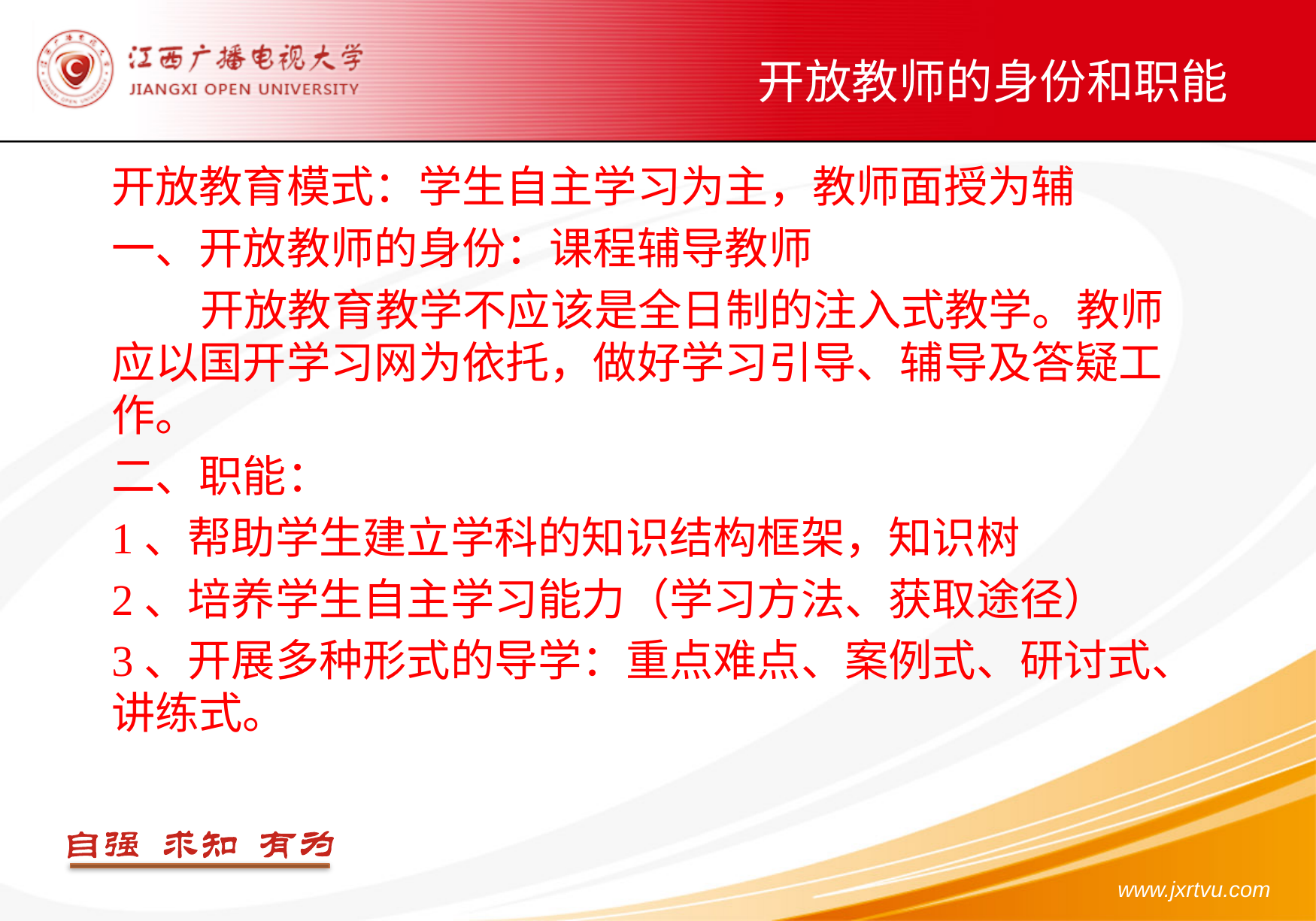

# 开放教师的身份和职能
开放教育模式：学生自主学习为主，教师面授为辅
一、开放教师的身份：课程辅导教师
        开放教育教学不应该是全日制的注入式教学。教师应以国开学习网为依托，做好学习引导、辅导及答疑工作。
二、职能：
1、帮助学生建立学科的知识结构框架，知识树
2、培养学生自主学习能力（学习方法、获取途径）
3、开展多种形式的导学：重点难点、案例式、研讨式、讲练式。